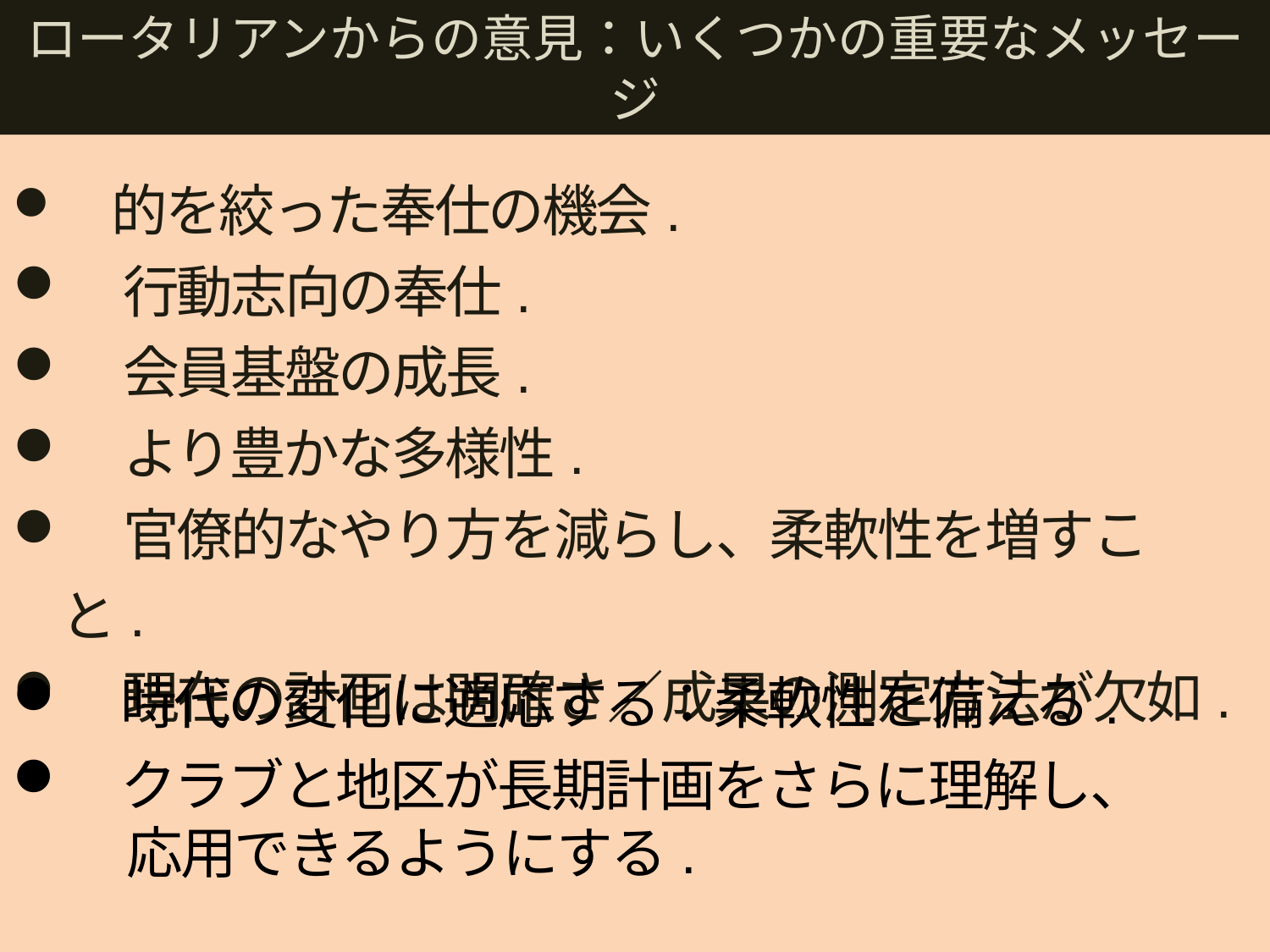

# ロータリアンからの意見：いくつかの重要なメッセージ
　的を絞った奉仕の機会.
　行動志向の奉仕.
　会員基盤の成長.
　より豊かな多様性.
　官僚的なやり方を減らし、柔軟性を増すこと.
　現在の計画は明確さ／成果の測定方法が欠如.

   時代の変化に適応する：柔軟性を備える.

   クラブと地区が長期計画をさらに理解し、
　   応用できるようにする.